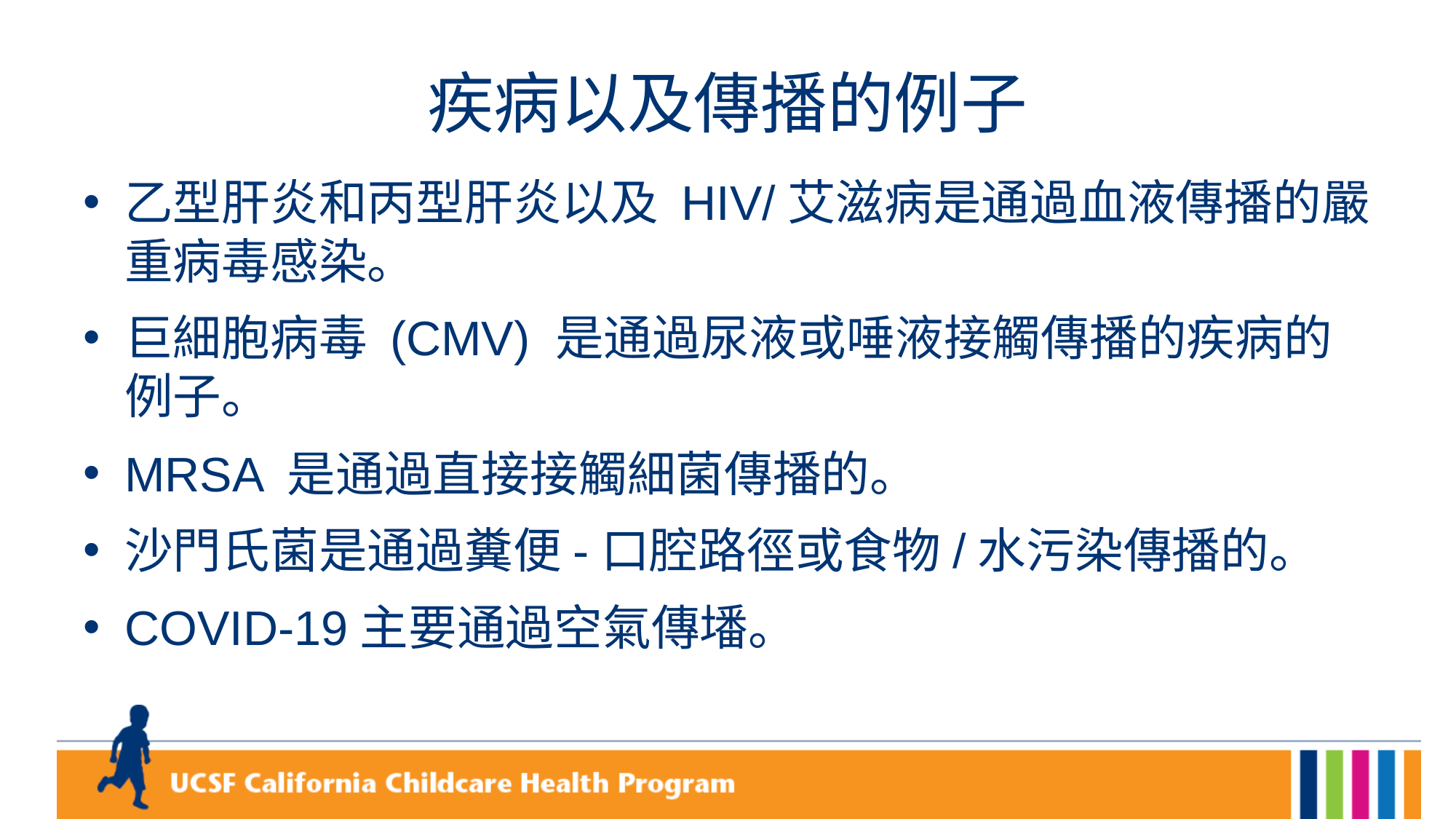

# 疾病以及傳播的例子
乙型肝炎和丙型肝炎以及 HIV/艾滋病是通過血液傳播的嚴重病毒感染。
巨細胞病毒 (CMV) 是通過尿液或唾液接觸傳播的疾病的例子。
MRSA 是通過直接接觸細菌傳播的。
沙門氏菌是通過糞便-口腔路徑或食物/水污染傳播的。
COVID-19主要通過空氣傳墦。